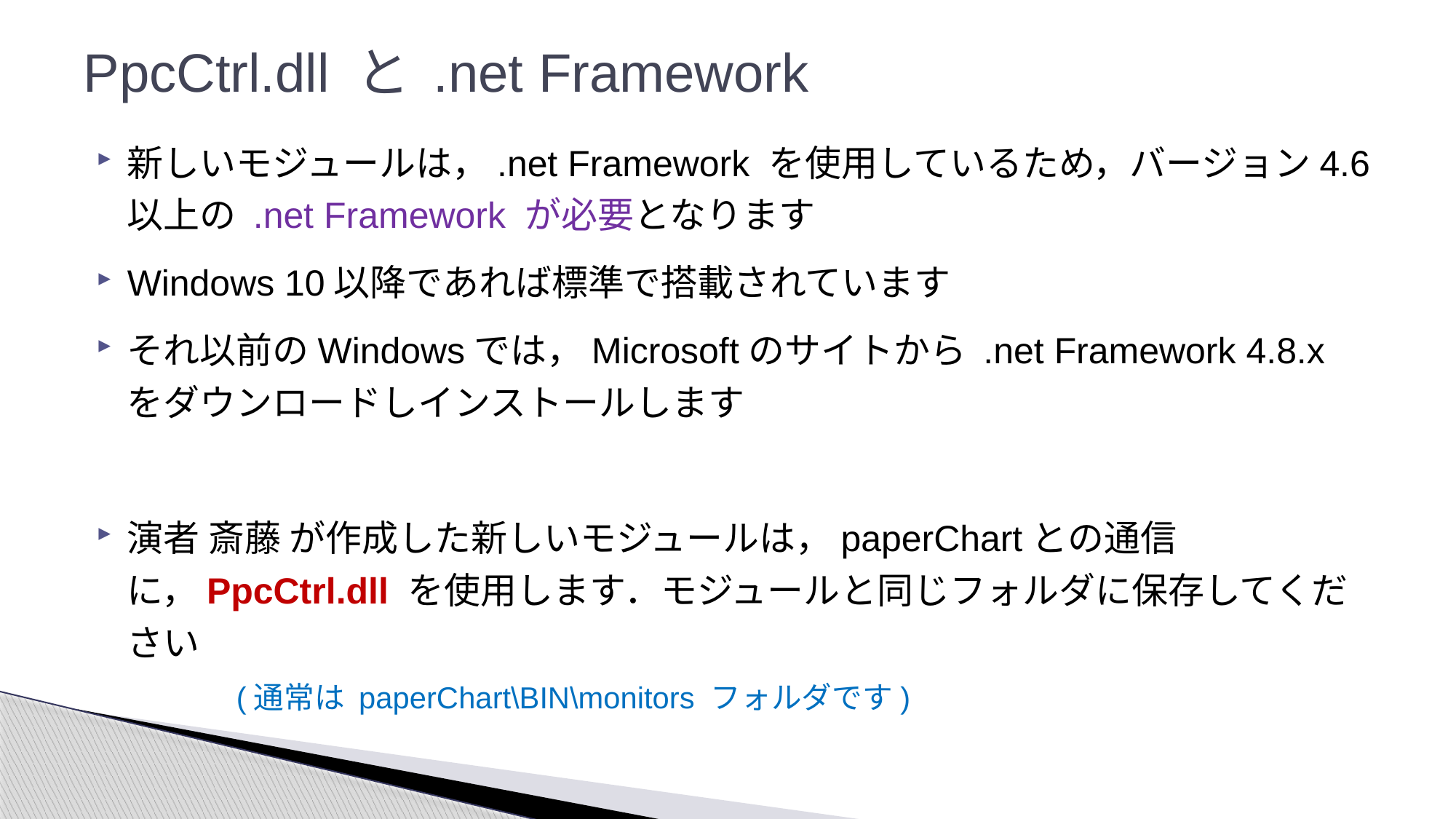

# PpcCtrl.dll と .net Framework
新しいモジュールは，.net Framework を使用しているため，バージョン4.6以上の .net Framework が必要となります
Windows 10以降であれば標準で搭載されています
それ以前のWindowsでは，Microsoftのサイトから .net Framework 4.8.x をダウンロードしインストールします

演者 斎藤 が作成した新しいモジュールは，paperChartとの通信に，PpcCtrl.dll を使用します．モジュールと同じフォルダに保存してください
	(通常は paperChart\BIN\monitors フォルダです)